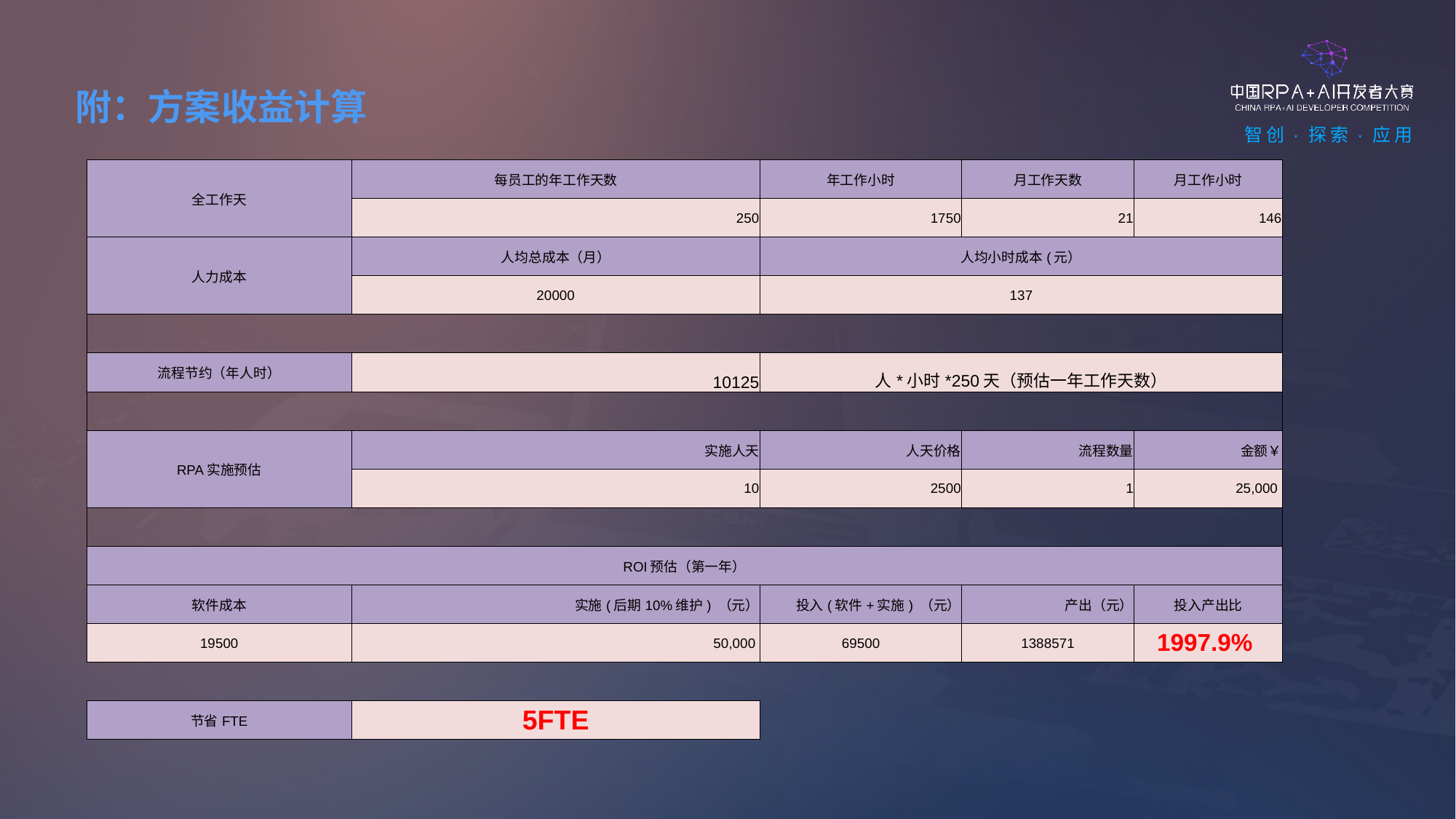

附：方案收益计算
| 全工作天 | 每员工的年工作天数 | 年工作小时 | 月工作天数 | 月工作小时 |
| --- | --- | --- | --- | --- |
|  | 250 | 1750 | 21 | 146 |
| 人力成本 | 人均总成本（月） | 人均小时成本(元） |  |  |
|  | 20000 | 137 |  |  |
|  |  |  |  |  |
| 流程节约（年人时） | 10125 | 人\*小时\*250天（预估一年工作天数） |  |  |
|  |  |  |  |  |
| RPA实施预估 | 实施人天 | 人天价格 | 流程数量 | 金额￥ |
|  | 10 | 2500 | 1 | 25,000 |
|  |  |  |  |  |
| ROI预估（第一年） |  |  |  |  |
| 软件成本 | 实施(后期10%维护) （元） | 投入(软件+实施) （元） | 产出（元） | 投入产出比 |
| 19500 | 50,000 | 69500 | 1388571 | 1997.9% |
|  |  |  |  |  |
| 节省FTE | 5FTE |  |  |  |